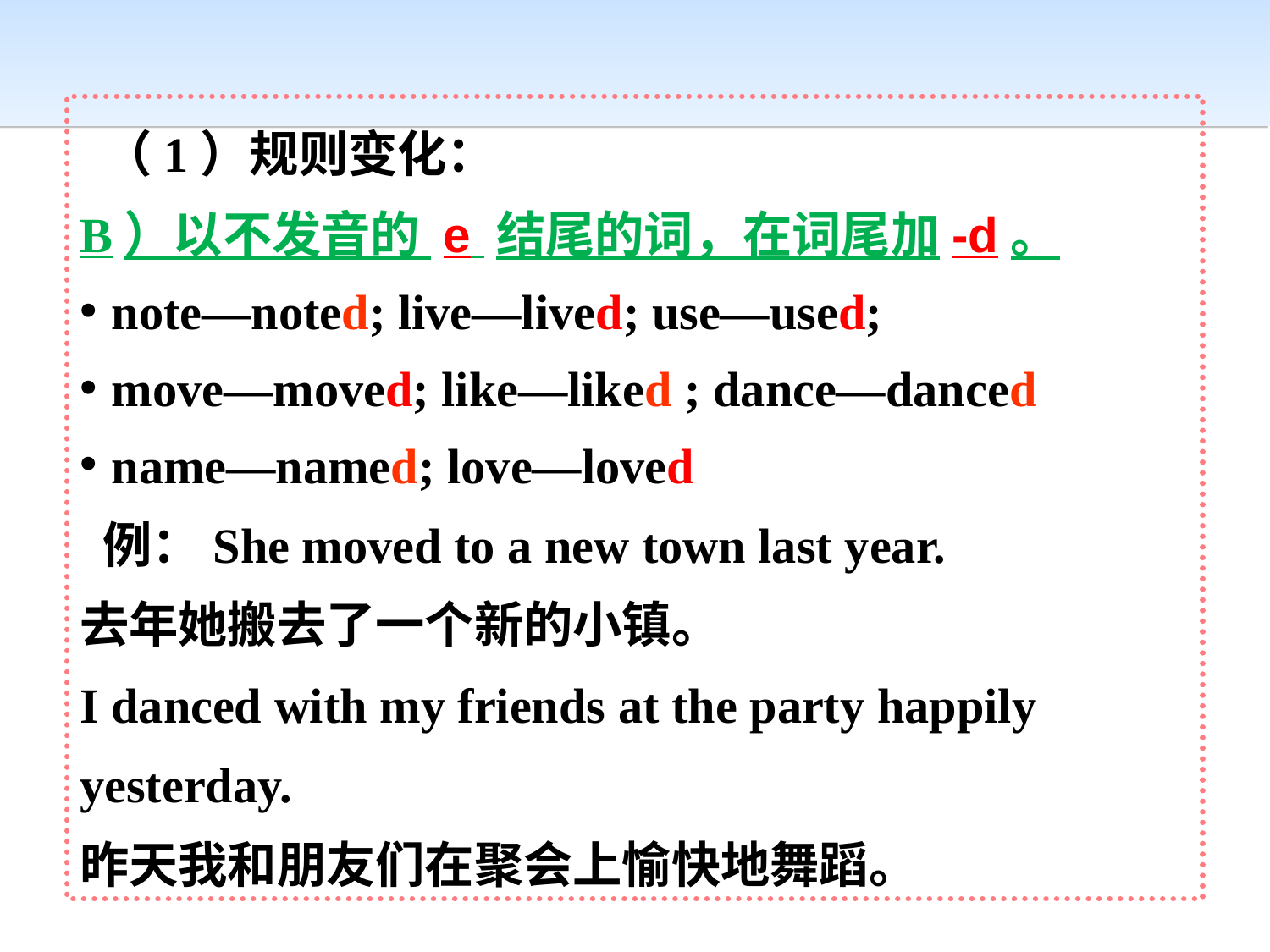

（1）规则变化：
B）以不发音的 e 结尾的词，在词尾加-d。
note—noted; live—lived; use—used;
move—moved; like—liked ; dance—danced
name—named; love—loved
 例：She moved to a new town last year.
去年她搬去了一个新的小镇。
I danced with my friends at the party happily yesterday.
昨天我和朋友们在聚会上愉快地舞蹈。